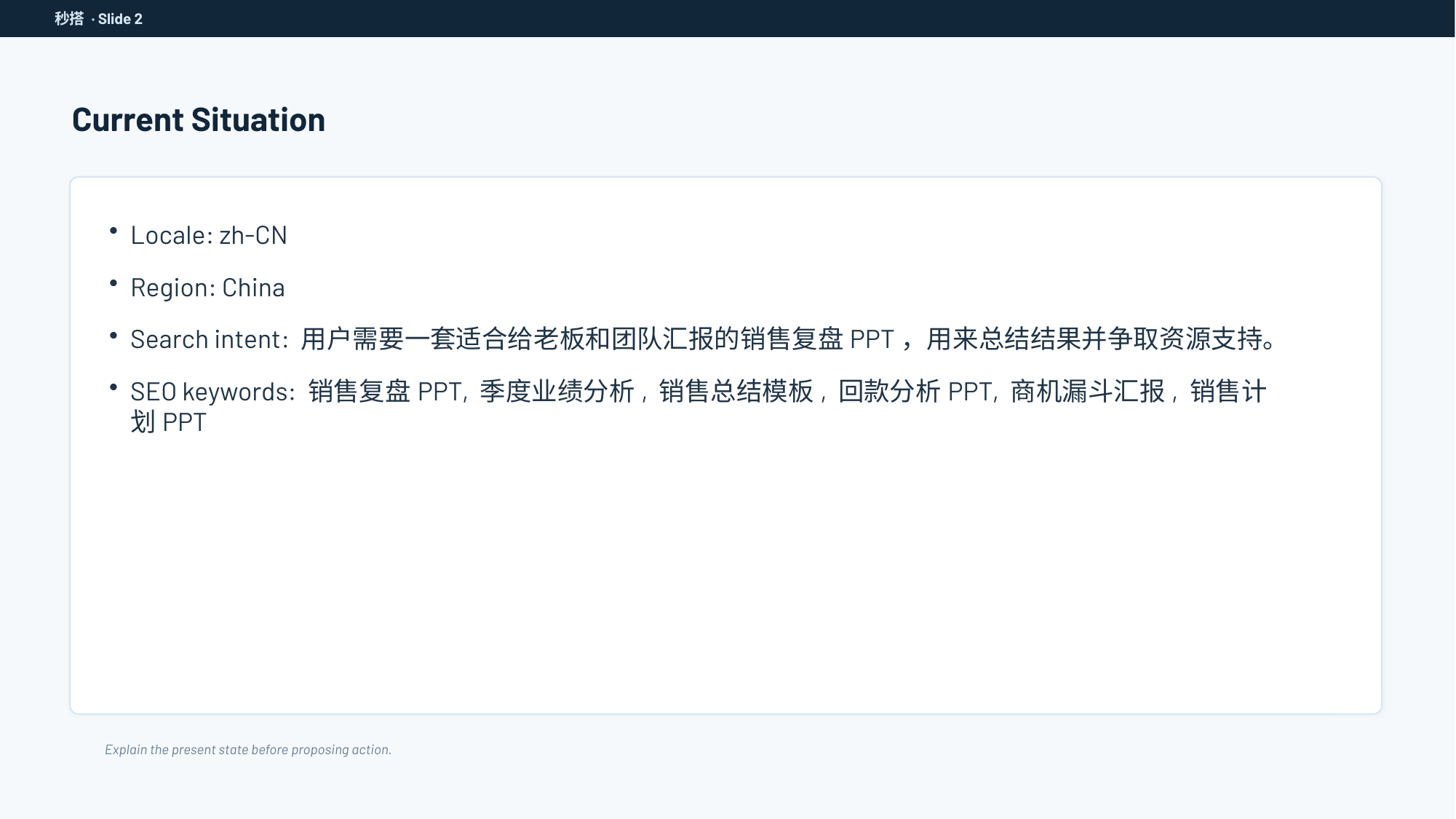

秒搭 · Slide 2
Current Situation

Locale: zh-CN
Region: China
Search intent: 用户需要一套适合给老板和团队汇报的销售复盘PPT，用来总结结果并争取资源支持。
SEO keywords: 销售复盘PPT, 季度业绩分析, 销售总结模板, 回款分析PPT, 商机漏斗汇报, 销售计划PPT
Explain the present state before proposing action.